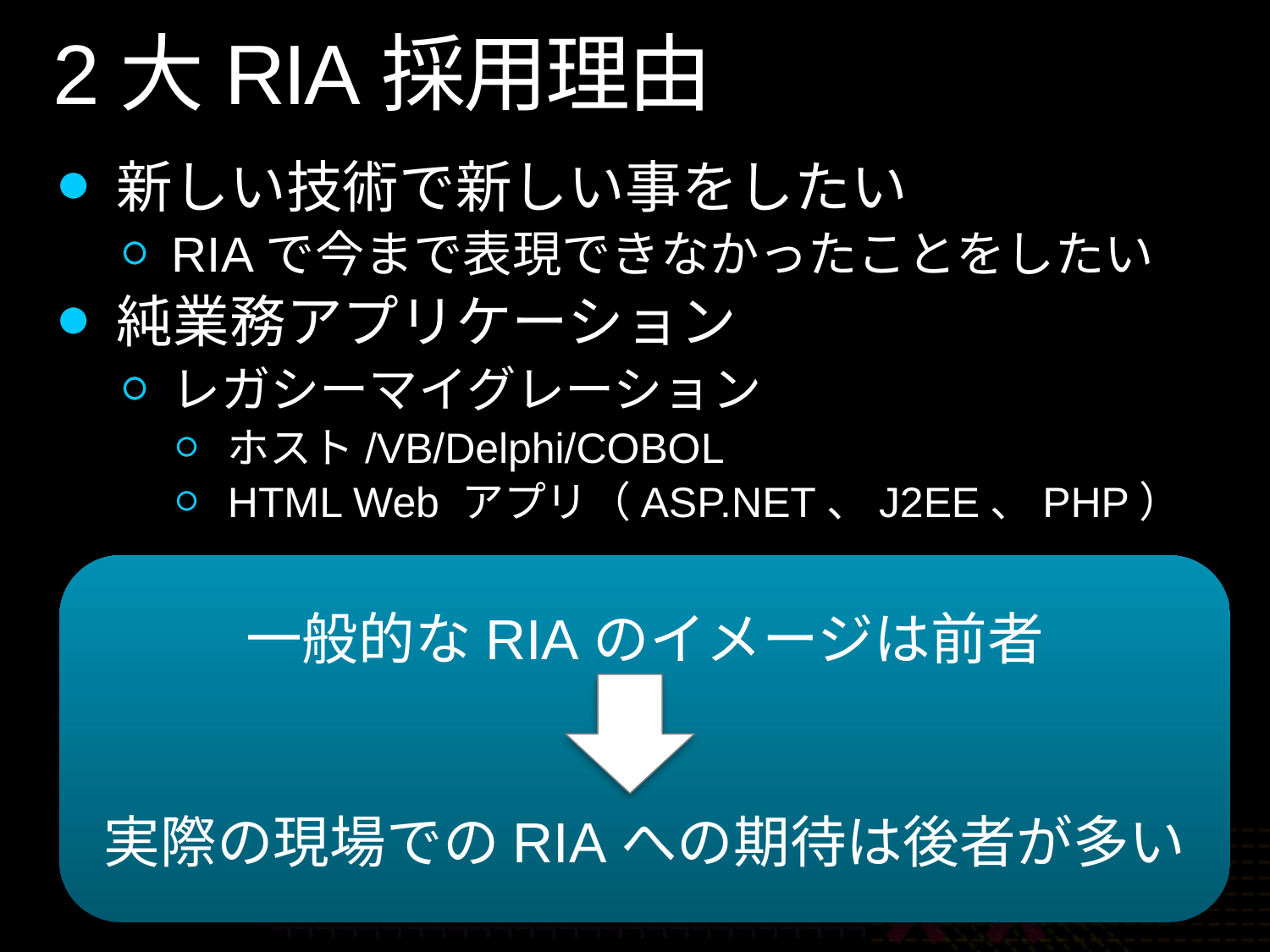

# 2大RIA採用理由
新しい技術で新しい事をしたい
RIAで今まで表現できなかったことをしたい
純業務アプリケーション
レガシーマイグレーション
ホスト/VB/Delphi/COBOL
HTML Web アプリ（ASP.NET、J2EE、PHP）

一般的なRIAのイメージは前者

実際の現場でのRIAへの期待は後者が多い